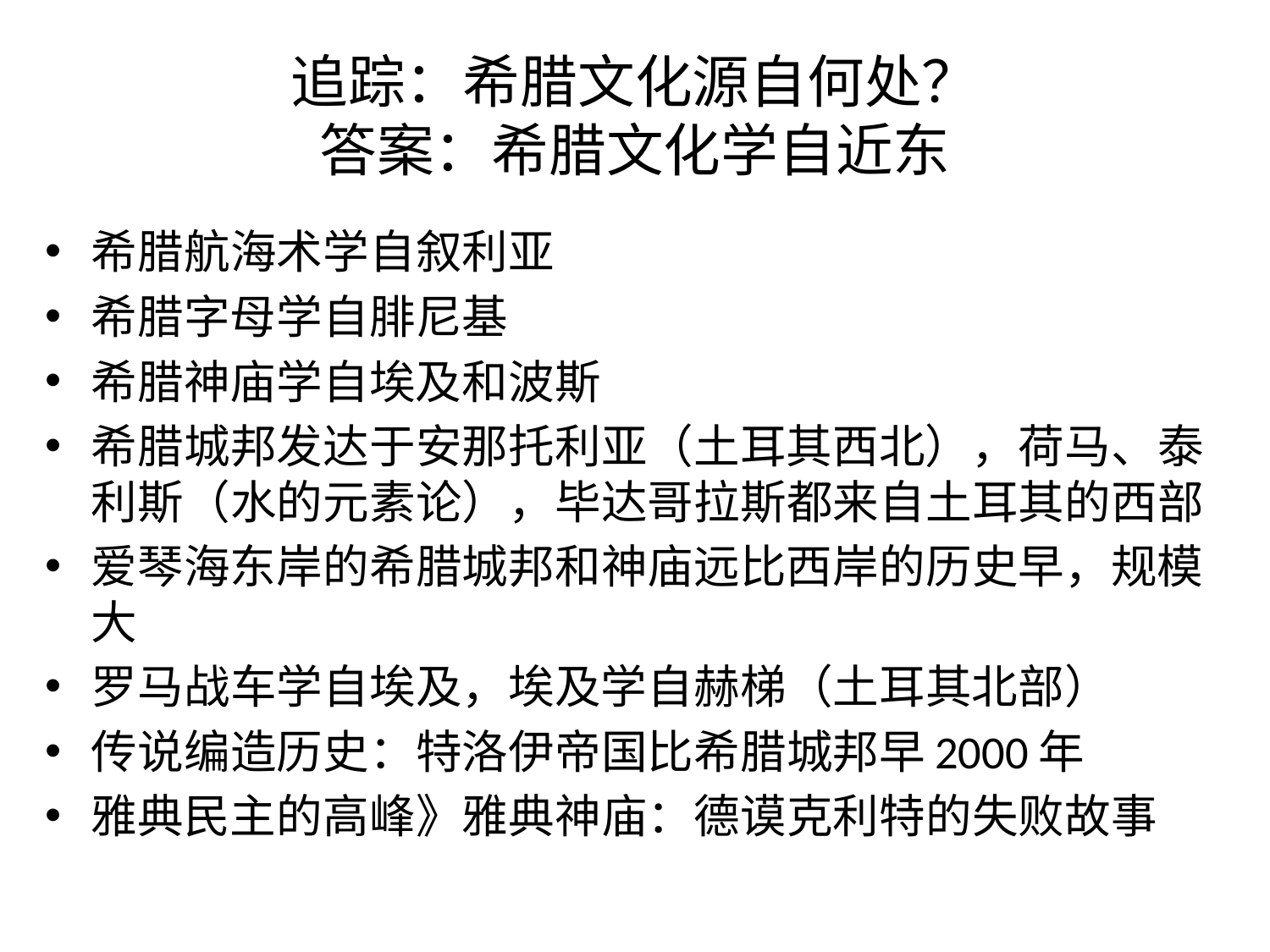

# 追踪：希腊文化源自何处？ 答案：希腊文化学自近东
希腊航海术学自叙利亚
希腊字母学自腓尼基
希腊神庙学自埃及和波斯
希腊城邦发达于安那托利亚（土耳其西北），荷马、泰利斯（水的元素论），毕达哥拉斯都来自土耳其的西部
爱琴海东岸的希腊城邦和神庙远比西岸的历史早，规模大
罗马战车学自埃及，埃及学自赫梯（土耳其北部）
传说编造历史：特洛伊帝国比希腊城邦早2000年
雅典民主的高峰》雅典神庙：德谟克利特的失败故事